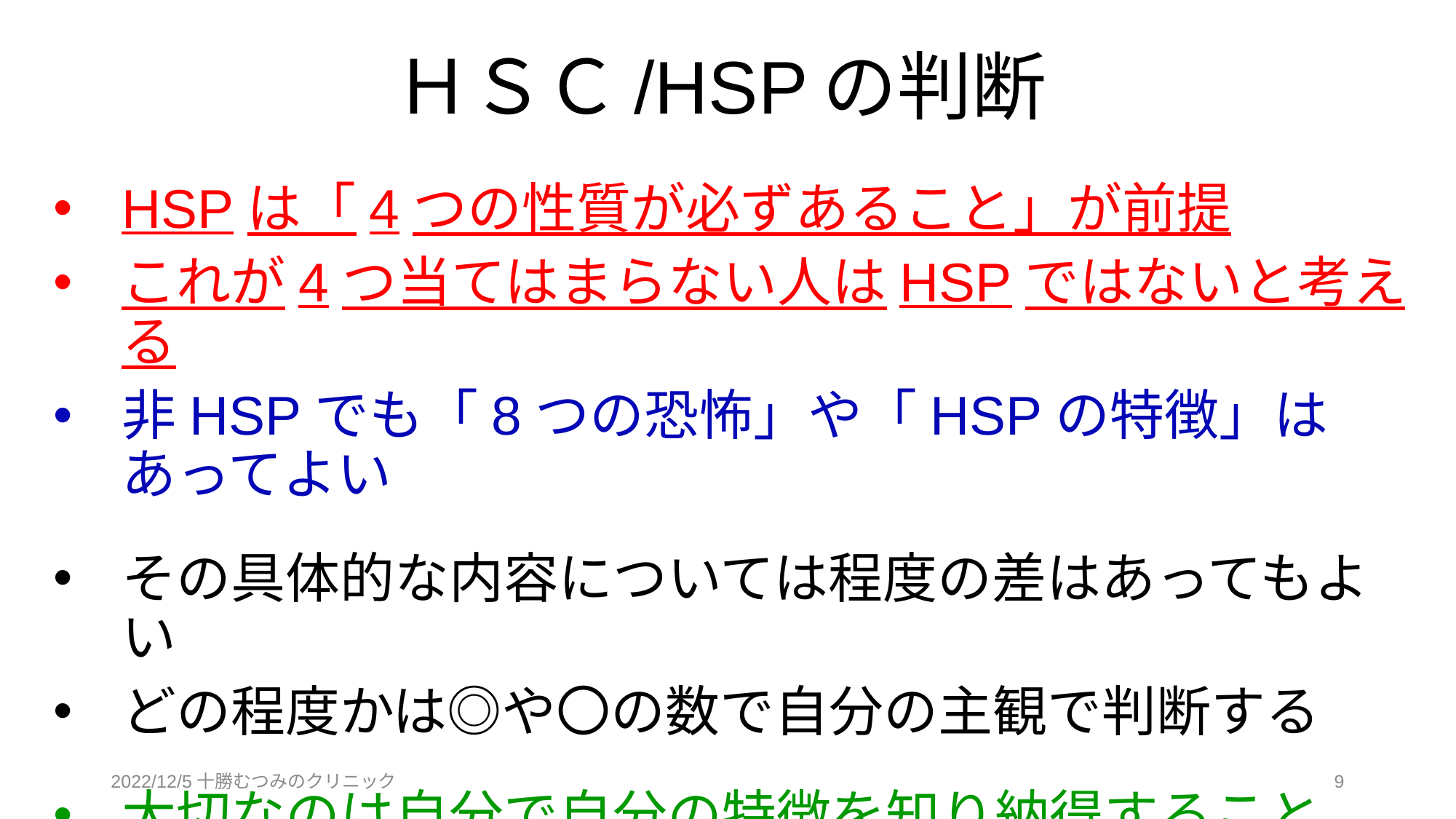

# ＨＳＣ/HSPの判断
HSPは「4つの性質が必ずあること」が前提
これが4つ当てはまらない人はHSPではないと考える
非HSPでも「8つの恐怖」や「HSPの特徴」はあってよい

その具体的な内容については程度の差はあってもよい
どの程度かは◎や〇の数で自分の主観で判断する

大切なのは自分で自分の特徴を知り納得すること

2022/12/5十勝むつみのクリニック
9